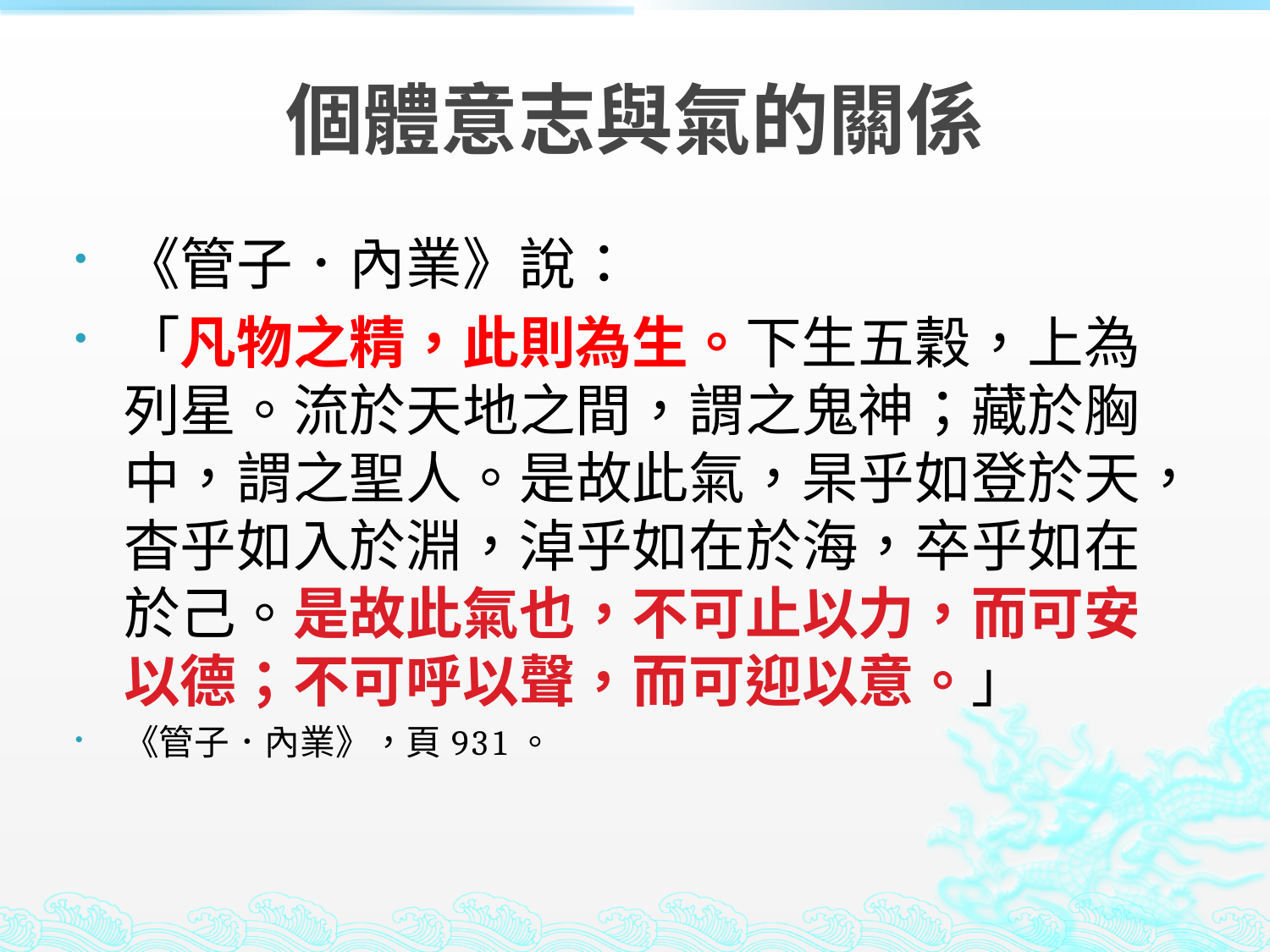

# 個體意志與氣的關係
《管子．內業》說：
「凡物之精，此則為生。下生五穀，上為列星。流於天地之間，謂之鬼神；藏於胸中，謂之聖人。是故此氣，杲乎如登於天，杳乎如入於淵，淖乎如在於海，卒乎如在於己。是故此氣也，不可止以力，而可安以德；不可呼以聲，而可迎以意。」
《管子．內業》，頁931。